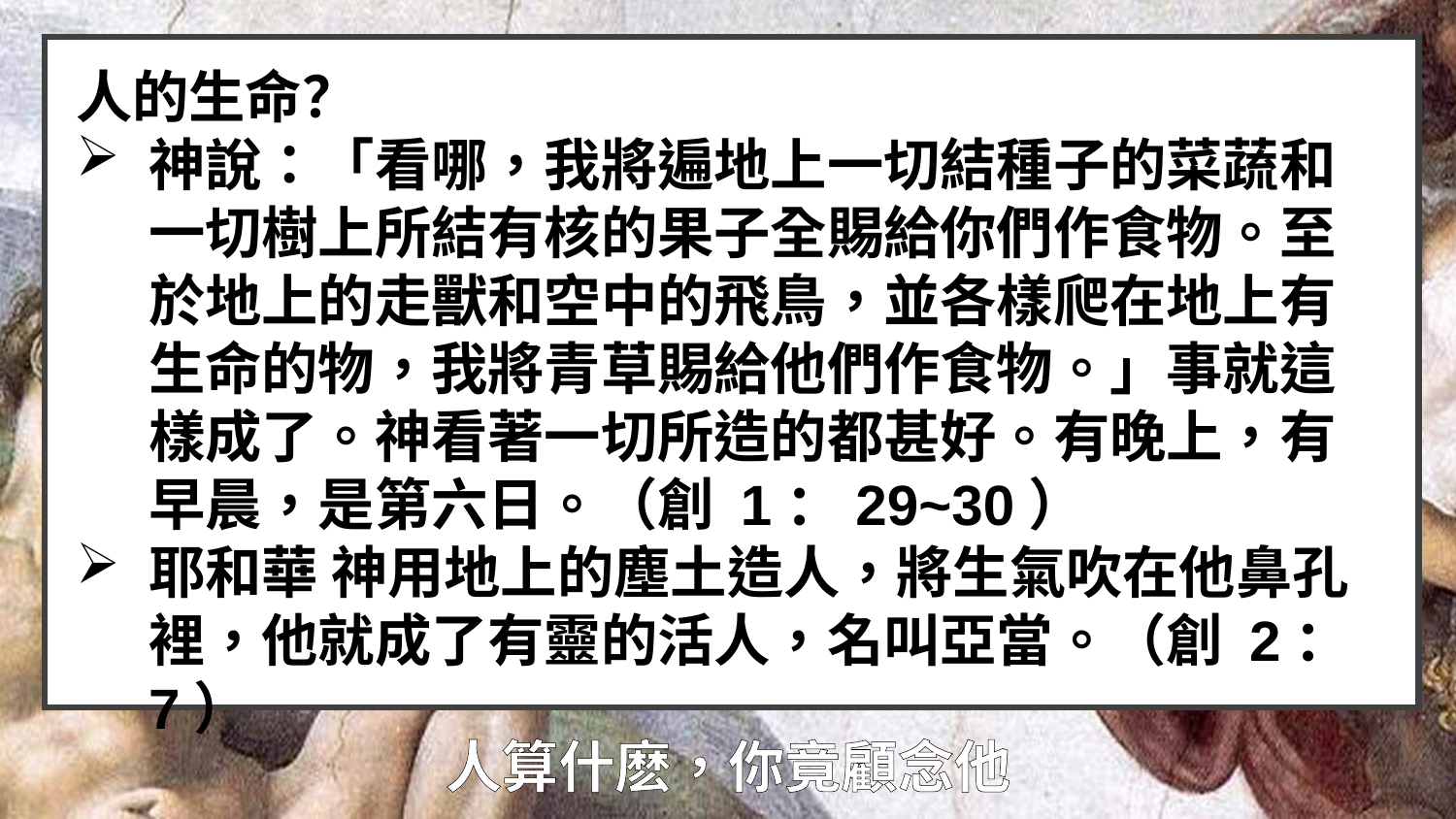

人的生命？
神說：「看哪，我將遍地上一切結種子的菜蔬和一切樹上所結有核的果子全賜給你們作食物。至於地上的走獸和空中的飛鳥，並各樣爬在地上有生命的物，我將青草賜給他們作食物。」事就這樣成了。神看著一切所造的都甚好。有晚上，有早晨，是第六日。（創 1：29~30）
耶和華 神用地上的塵土造人，將生氣吹在他鼻孔裡，他就成了有靈的活人，名叫亞當。（創 2：7）
# 人算什麽，你竟顧念他